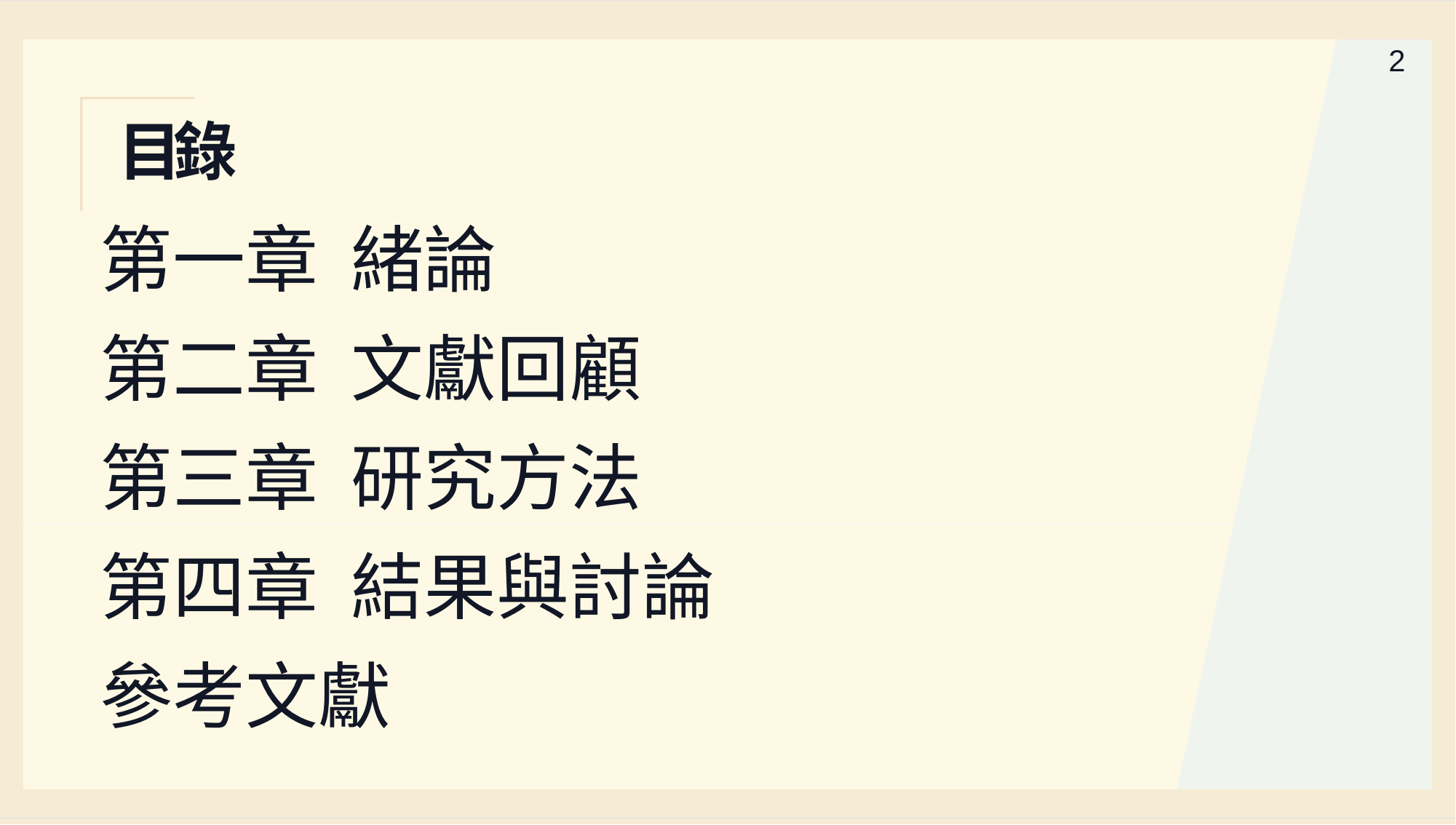

2

目錄
第一章  緒論
第二章  文獻回顧
第三章  研究方法
第四章  結果與討論
參考文獻